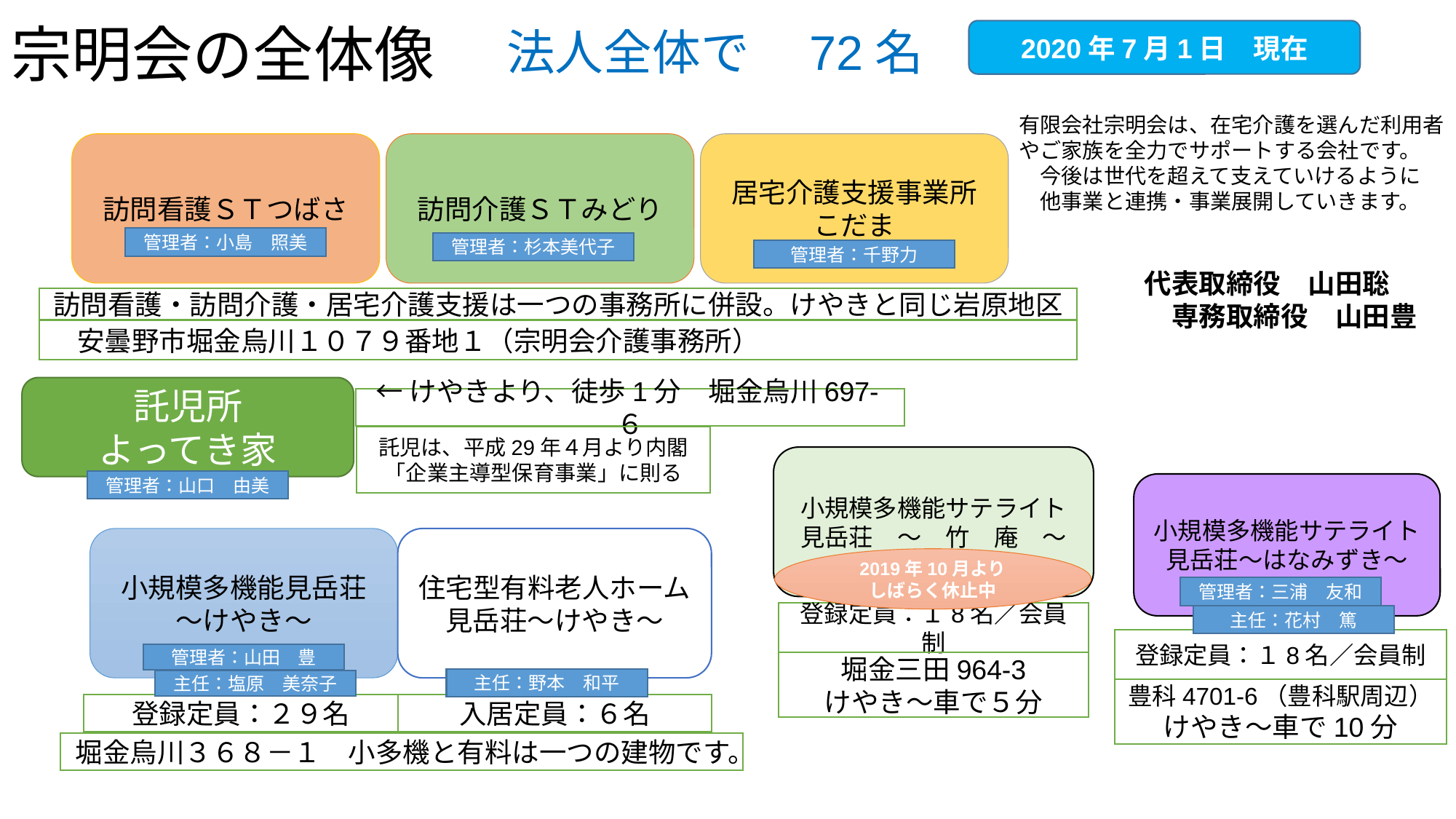

# 宗明会の全体像
法人全体で　72名
2020年7月1日　現在
有限会社宗明会は、在宅介護を選んだ利用者やご家族を全力でサポートする会社です。
　今後は世代を超えて支えていけるように
　他事業と連携・事業展開していきます。
訪問看護ＳＴつばさ
訪問介護ＳＴみどり
居宅介護支援事業所
こだま
管理者：小島　照美
管理者：杉本美代子
管理者：千野力
代表取締役　山田聡
　専務取締役　山田豊
訪問看護・訪問介護・居宅介護支援は一つの事務所に併設。けやきと同じ岩原地区
　安曇野市堀金烏川１０７９番地１（宗明会介護事務所）
託児所
よってき家
←けやきより、徒歩1分　堀金烏川697-６
託児は、平成29年４月より内閣「企業主導型保育事業」に則る
小規模多機能サテライト
見岳荘　～　竹　庵　～
管理者：山口　由美
小規模多機能サテライト
見岳荘～はなみずき～
小規模多機能見岳荘～けやき～
住宅型有料老人ホーム見岳荘～けやき～
2019年10月より
しばらく休止中
管理者：三浦　友和
登録定員：１8名／会員制
主任：花村　篤
登録定員：１8名／会員制
管理者：山田　豊
堀金三田964‐3
けやき～車で５分
主任：野本　和平
主任：塩原　美奈子
豊科4701‐6（豊科駅周辺）
けやき～車で10分
登録定員：２９名
入居定員：６名
堀金烏川３６８－１　小多機と有料は一つの建物です。